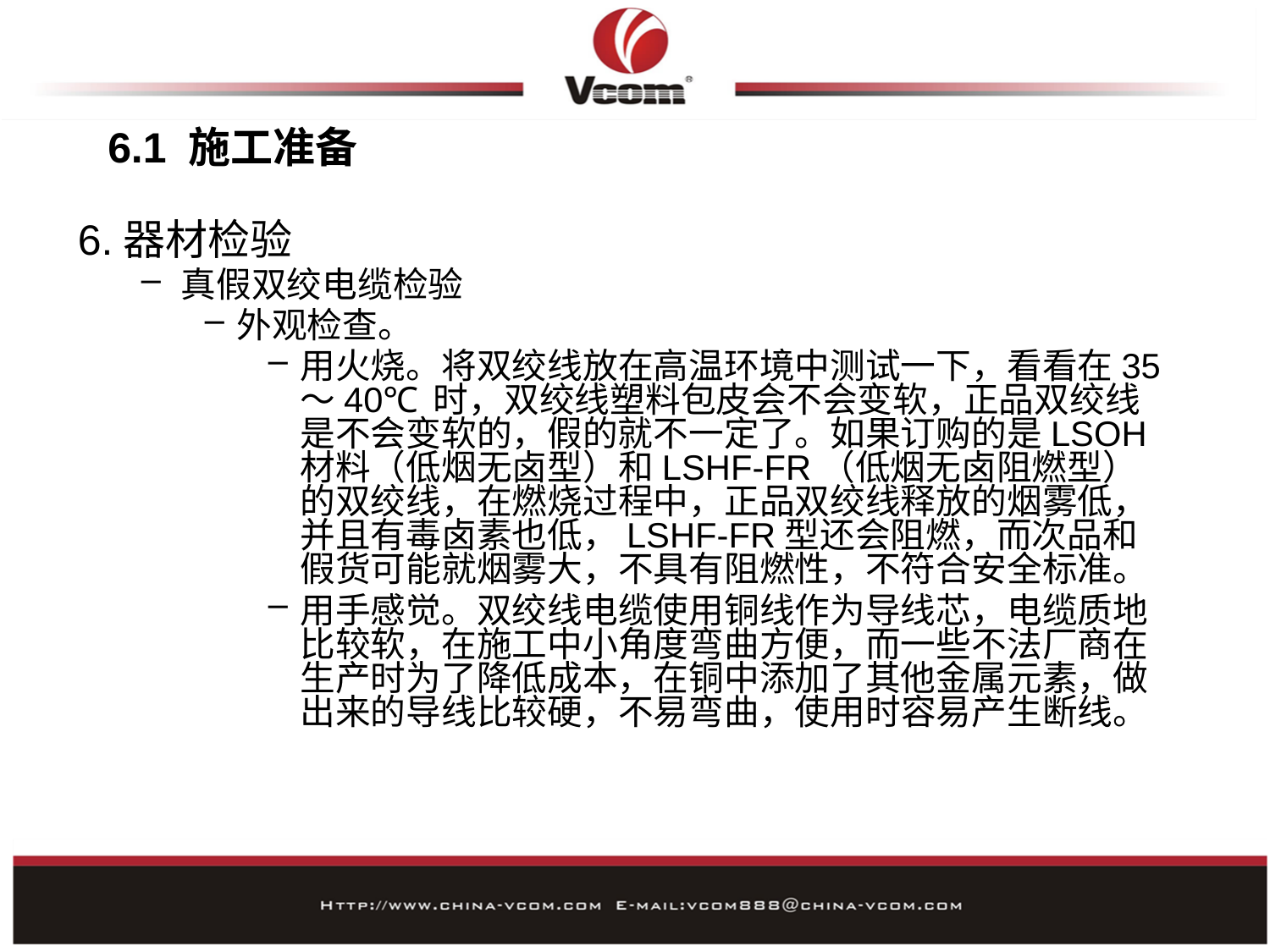

# 6.1 施工准备
6.器材检验
真假双绞电缆检验
外观检查。
用火烧。将双绞线放在高温环境中测试一下，看看在35～40℃时，双绞线塑料包皮会不会变软，正品双绞线是不会变软的，假的就不一定了。如果订购的是LSOH材料（低烟无卤型）和LSHF-FR（低烟无卤阻燃型）的双绞线，在燃烧过程中，正品双绞线释放的烟雾低，并且有毒卤素也低，LSHF-FR型还会阻燃，而次品和假货可能就烟雾大，不具有阻燃性，不符合安全标准。
用手感觉。双绞线电缆使用铜线作为导线芯，电缆质地比较软，在施工中小角度弯曲方便，而一些不法厂商在生产时为了降低成本，在铜中添加了其他金属元素，做出来的导线比较硬，不易弯曲，使用时容易产生断线。